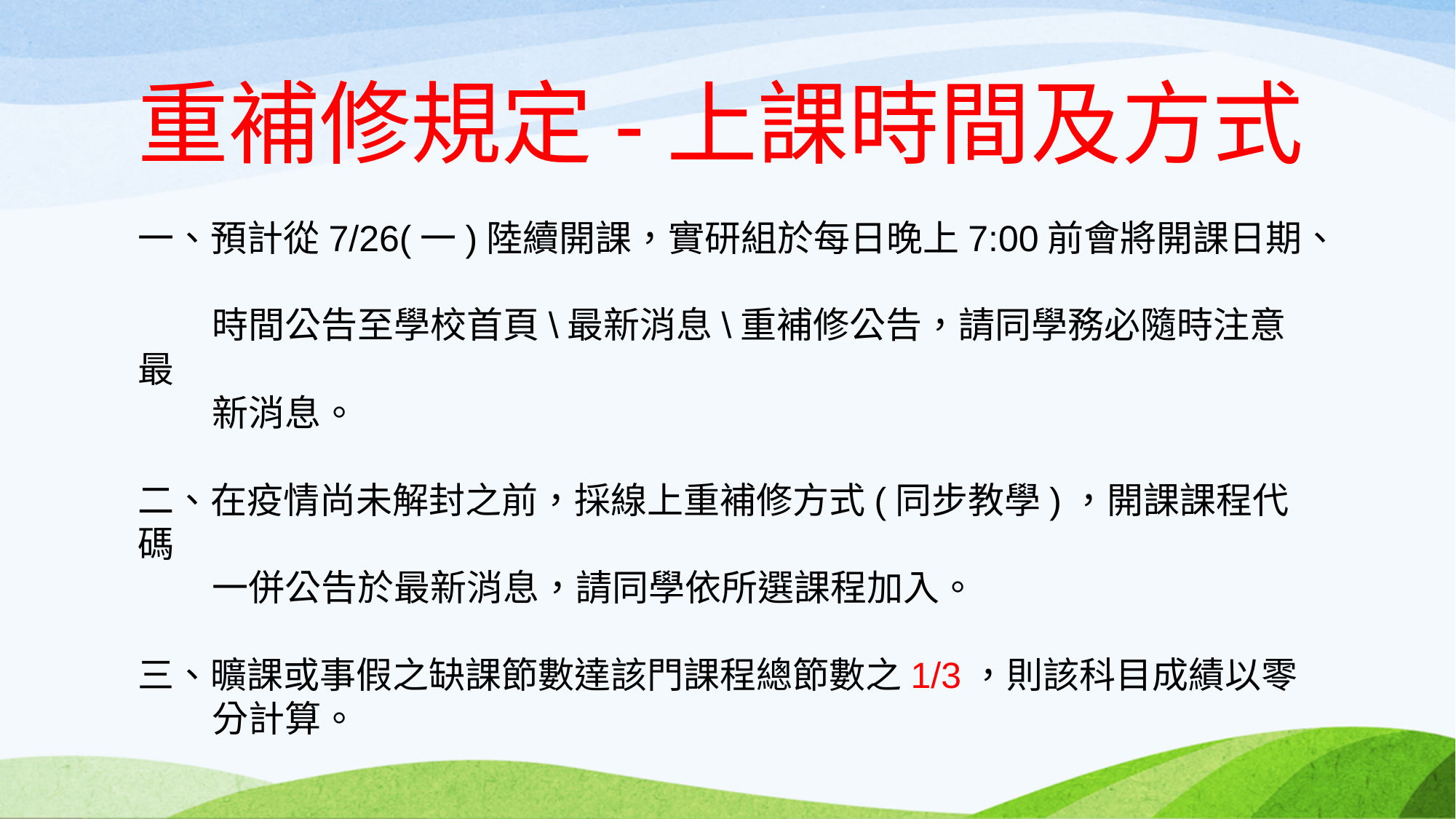

# 重補修規定-上課時間及方式
一、預計從7/26(一)陸續開課，實研組於每日晚上7:00前會將開課日期、
        時間公告至學校首頁\最新消息\重補修公告，請同學務必隨時注意最
        新消息。

二、在疫情尚未解封之前，採線上重補修方式(同步教學)，開課課程代碼
        一併公告於最新消息，請同學依所選課程加入。

三、曠課或事假之缺課節數達該門課程總節數之1/3，則該科目成績以零
        分計算。